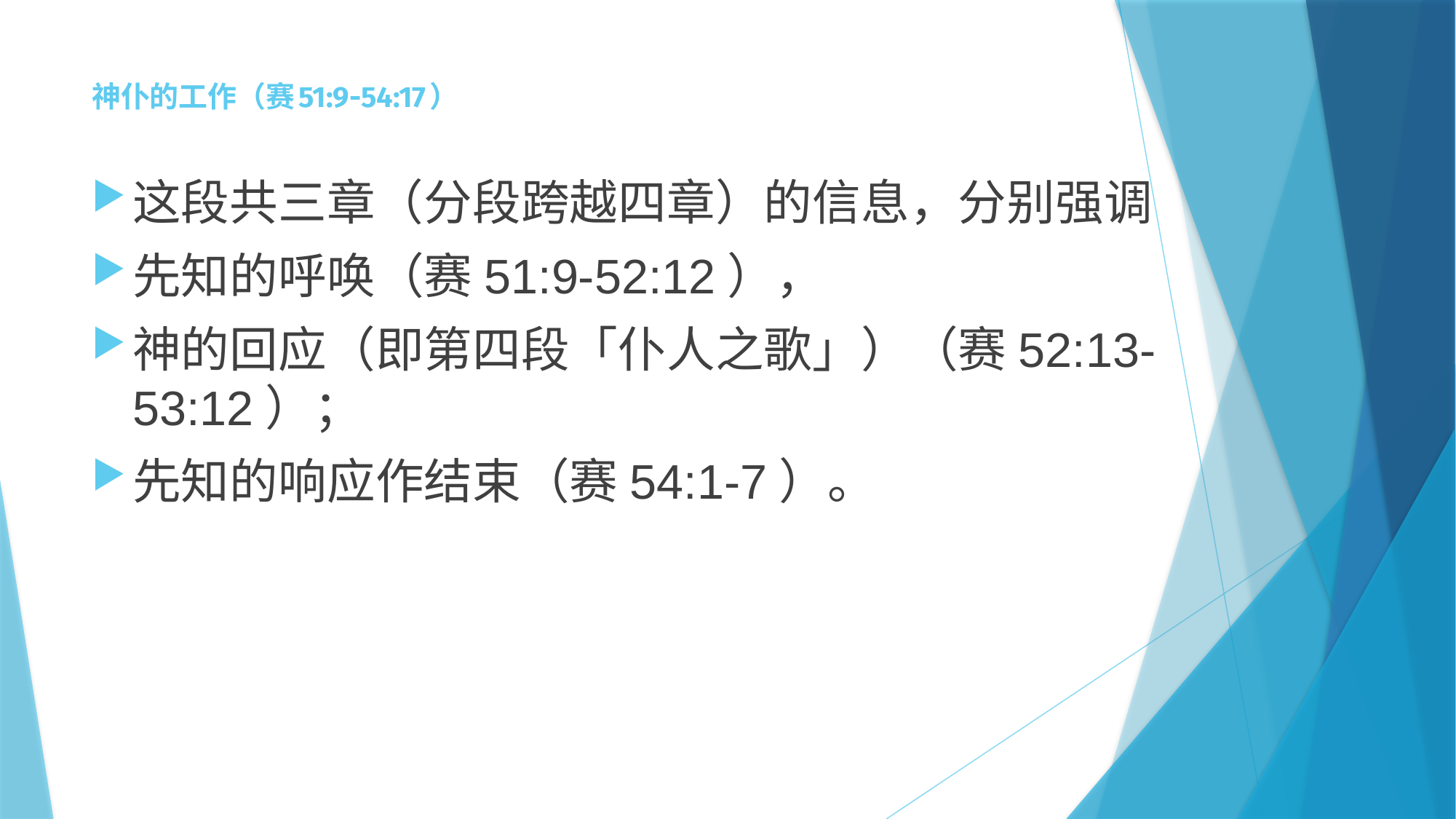

# 神仆的工作（赛51:9-54:17）
这段共三章（分段跨越四章）的信息，分别强调
先知的呼唤（赛51:9-52:12），
神的回应（即第四段「仆人之歌」）（赛52:13-53:12）；
先知的响应作结束（赛54:1-7）。